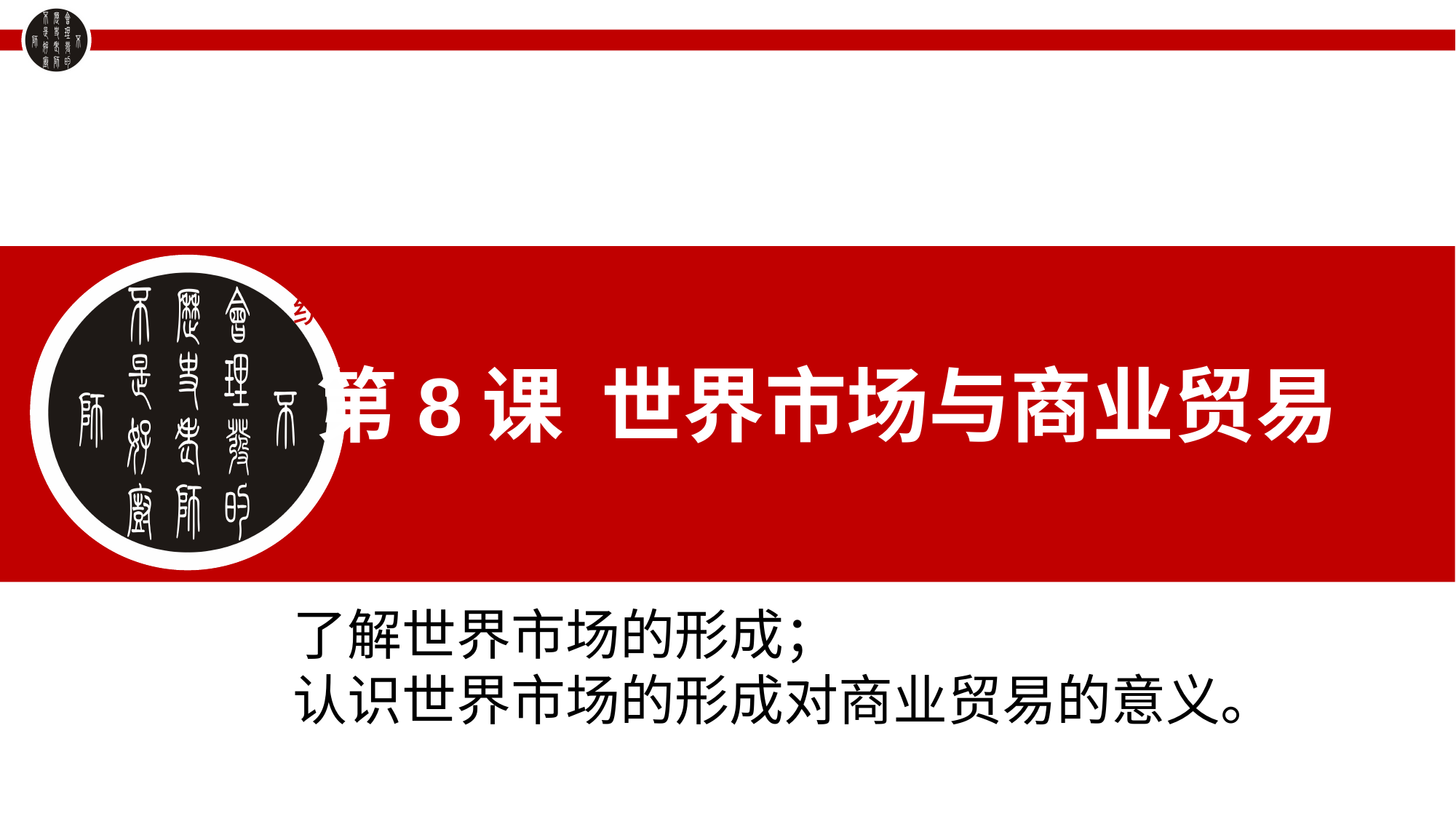

统编版高中历史必修经济与社会生活
第8课  世界市场与商业贸易
了解世界市场的形成；
认识世界市场的形成对商业贸易的意义。